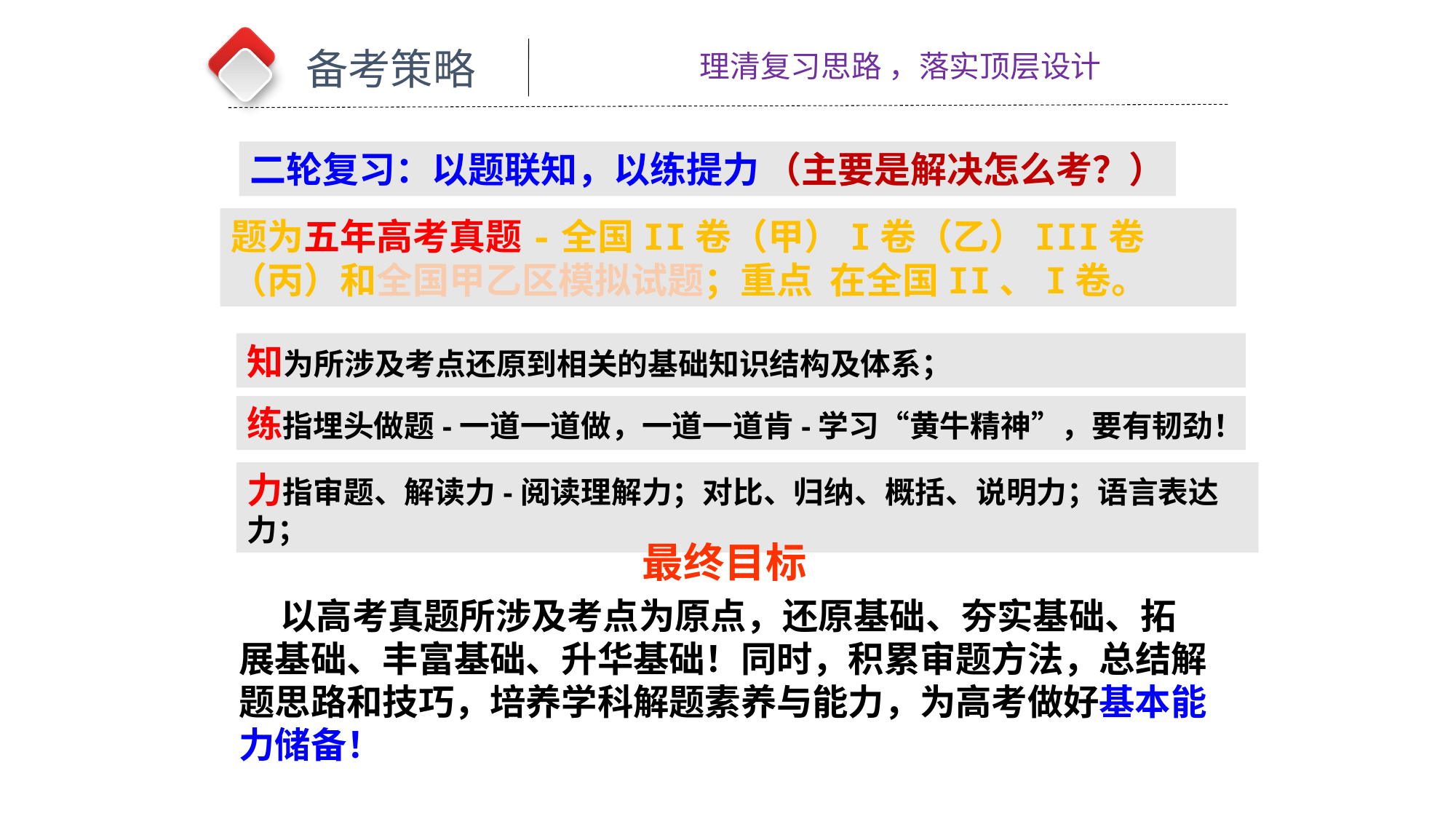

备考策略
理清复习思路 ，落实顶层设计

二轮复习：以题联知，以练提力 （主要是解决怎么考？）
题为五年高考真题-全国II卷（甲）I卷（乙）III卷（丙）和全国甲乙区模拟试题；重点  在全国II、I卷。
知为所涉及考点还原到相关的基础知识结构及体系；
练指埋头做题-一道一道做，一道一道肯-学习“黄牛精神”，要有韧劲！
力指审题、解读力-阅读理解力；对比、归纳、概括、说明力；语言表达力；
最终目标
    以高考真题所涉及考点为原点，还原基础、夯实基础、拓展基础、丰富基础、升华基础！同时，积累审题方法，总结解题思路和技巧，培养学科解题素养与能力，为高考做好基本能力储备！